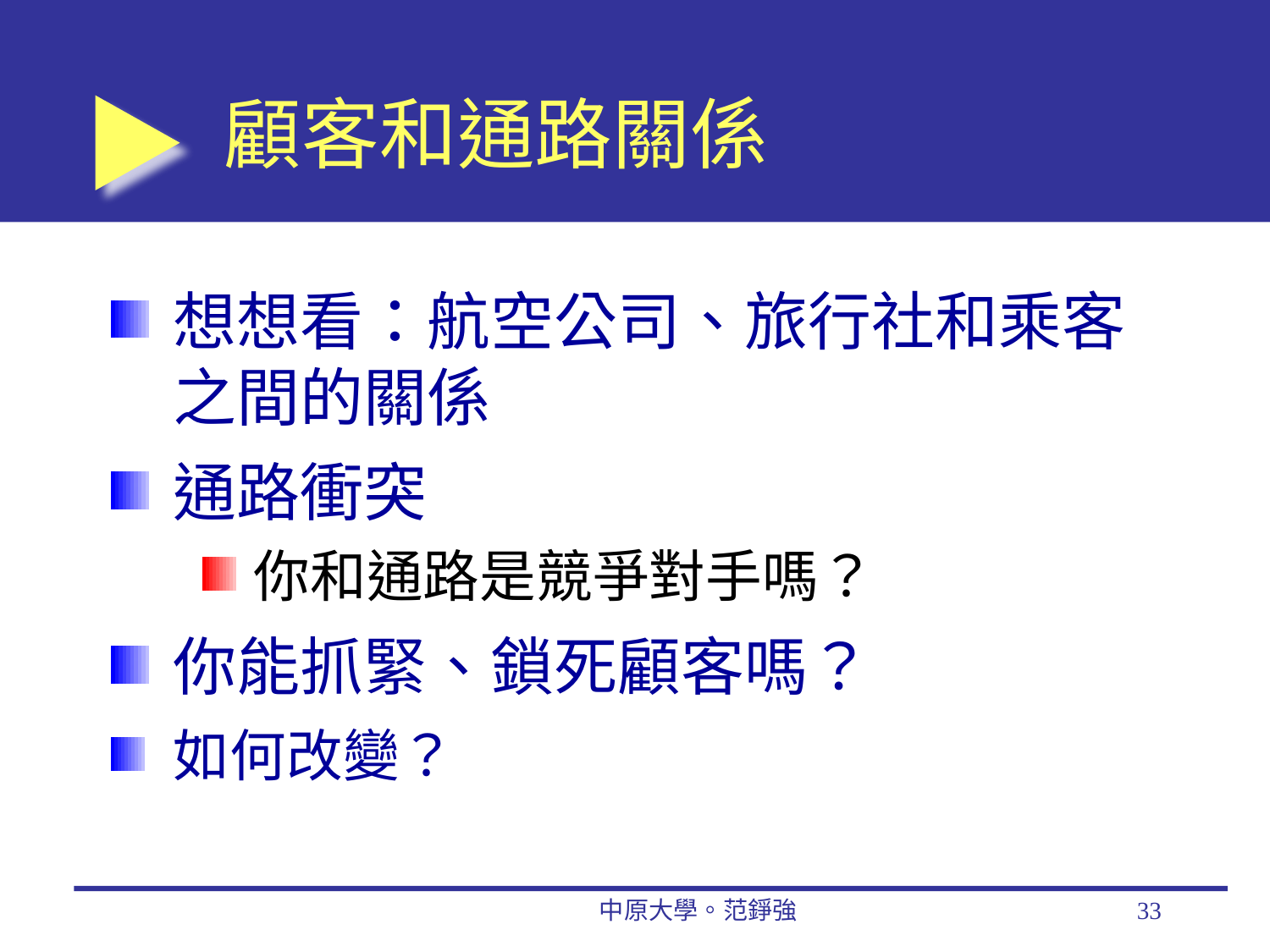

# 顧客和通路關係
想想看：航空公司、旅行社和乘客之間的關係
通路衝突
你和通路是競爭對手嗎？
你能抓緊、鎖死顧客嗎？
如何改變？
中原大學。范錚強
33